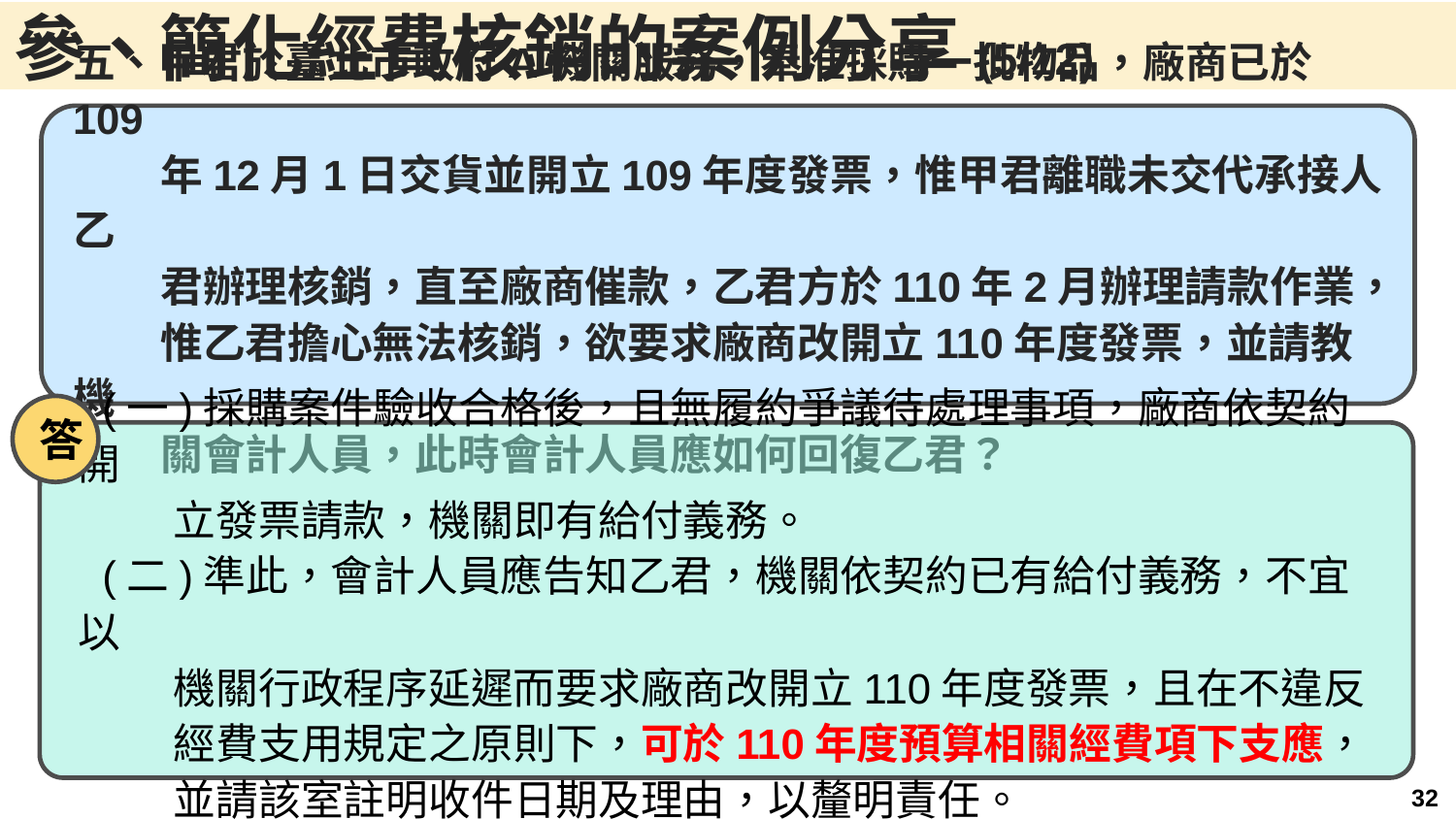

參、簡化經費核銷的案例分享(5/12)

五、甲君於臺北市政府A機關服務，奉准採購一批物品，廠商已於109
        年12月1日交貨並開立109年度發票，惟甲君離職未交代承接人乙
        君辦理核銷，直至廠商催款，乙君方於110年2月辦理請款作業，
        惟乙君擔心無法核銷，欲要求廠商改開立110年度發票，並請教機
        關會計人員，此時會計人員應如何回復乙君？
答

  (一)採購案件驗收合格後，且無履約爭議待處理事項，廠商依契約開
         立發票請款，機關即有給付義務。
  (二)準此，會計人員應告知乙君，機關依契約已有給付義務，不宜以
         機關行政程序延遲而要求廠商改開立110年度發票，且在不違反
         經費支用規定之原則下，可於110年度預算相關經費項下支應，
         並請該室註明收件日期及理由，以釐明責任。
32